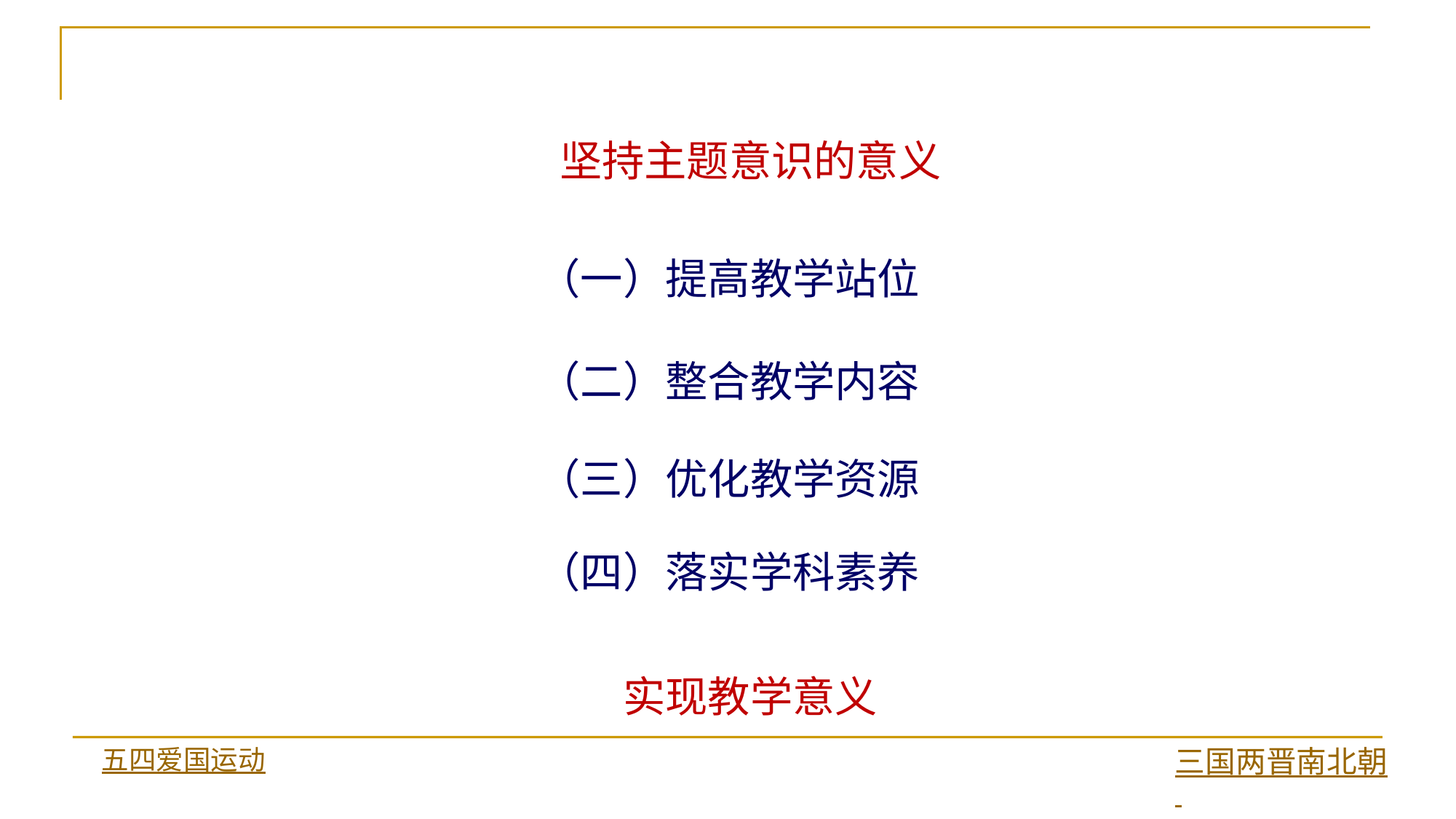

坚持主题意识的意义
（一）提高教学站位
（二）整合教学内容
（三）优化教学资源
（四）落实学科素养
实现教学意义
五四爱国运动
三国两晋南北朝